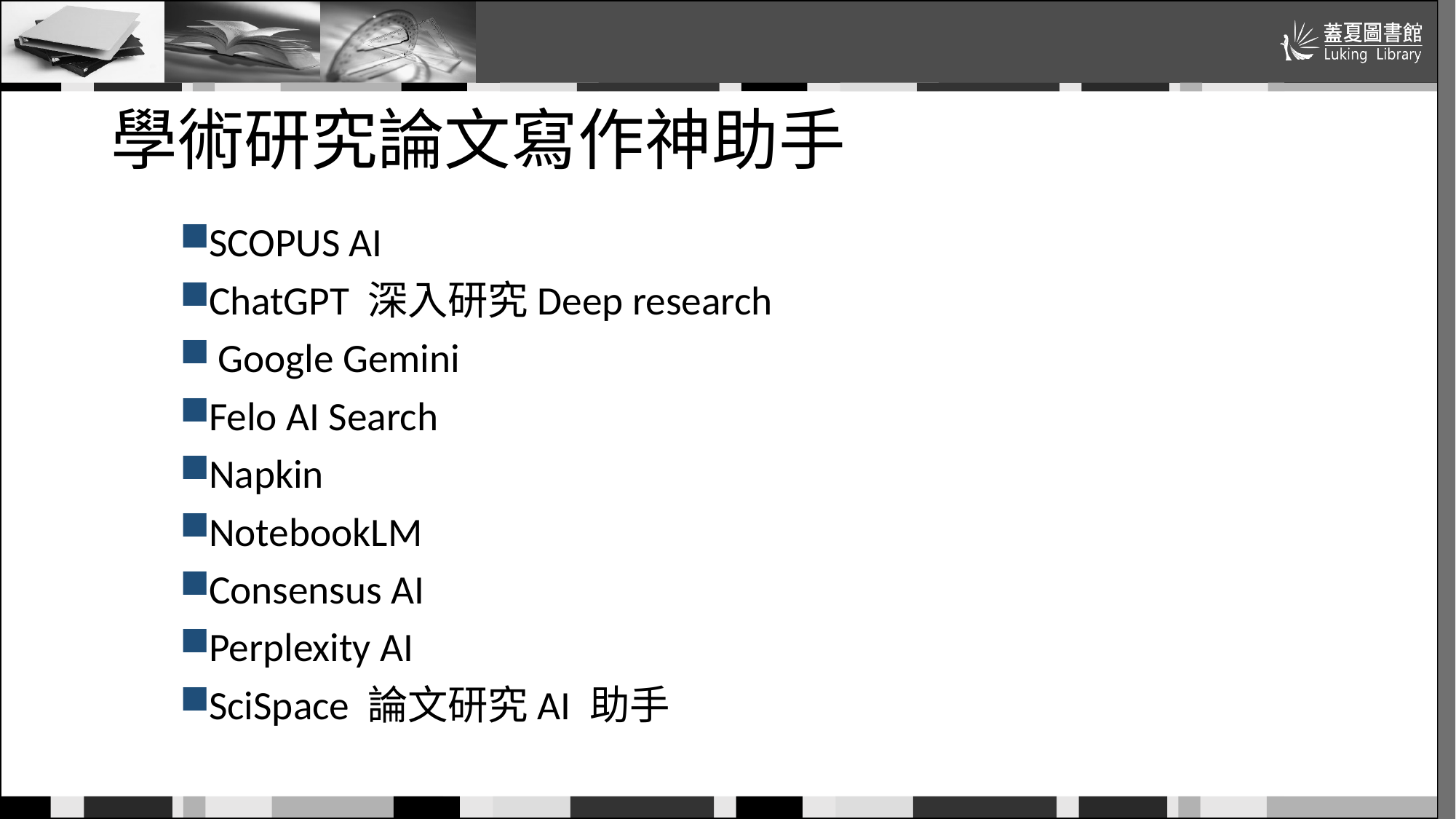

# 學術研究論文寫作神助手
SCOPUS AI
ChatGPT 深入研究Deep research
 Google Gemini
Felo AI Search
Napkin
NotebookLM
Consensus AI
Perplexity AI
SciSpace 論文研究AI 助手